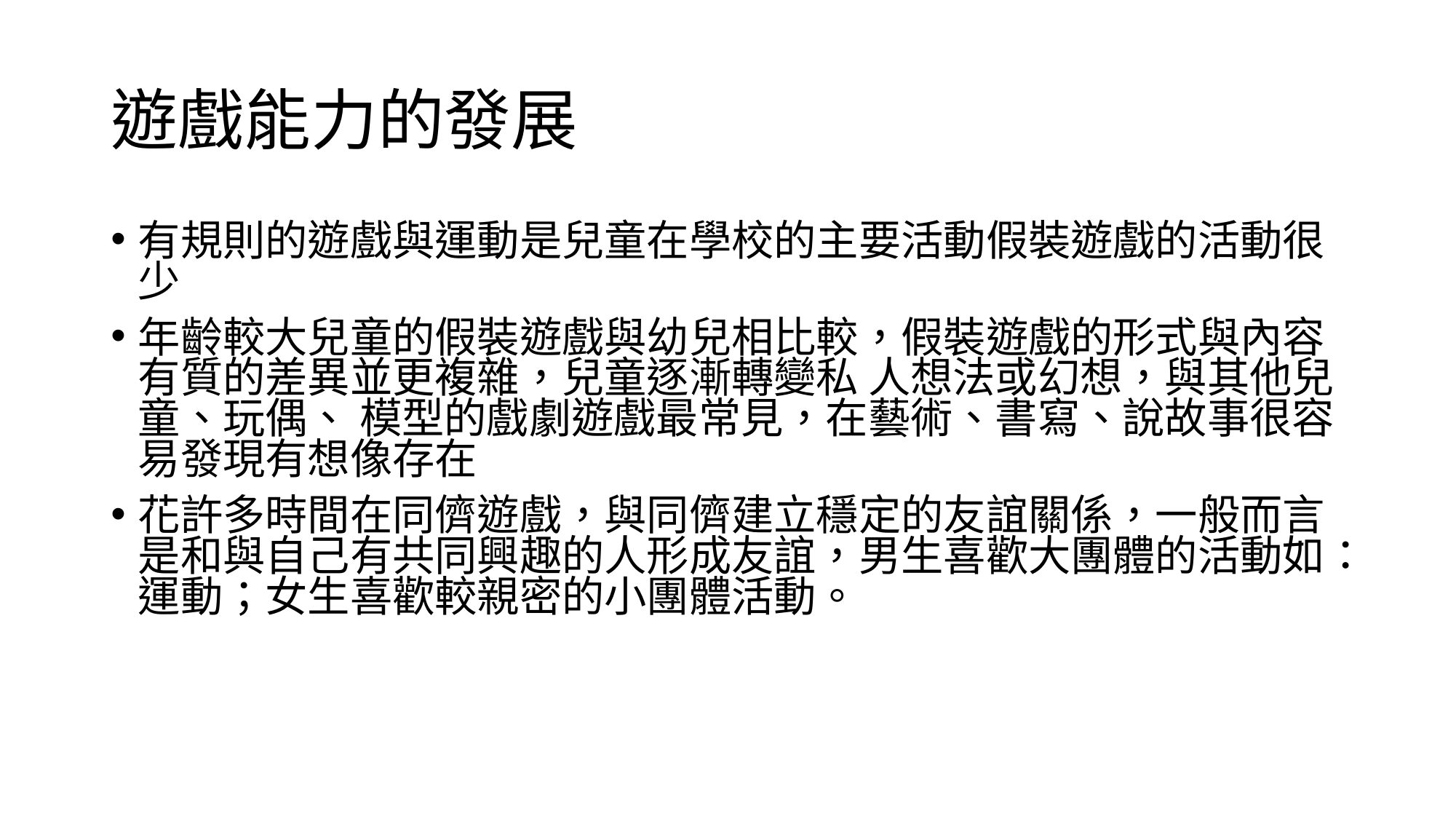

# 遊戲能力的發展
有規則的遊戲與運動是兒童在學校的主要活動假裝遊戲的活動很少
年齡較大兒童的假裝遊戲與幼兒相比較，假裝遊戲的形式與內容 有質的差異並更複雜，兒童逐漸轉變私 人想法或幻想，與其他兒童、玩偶、 模型的戲劇遊戲最常見，在藝術、書寫、說故事很容易發現有想像存在
花許多時間在同儕遊戲，與同儕建立穩定的友誼關係，一般而言是和與自己有共同興趣的人形成友誼，男生喜歡大團體的活動如：運動；女生喜歡較親密的小團體活動。